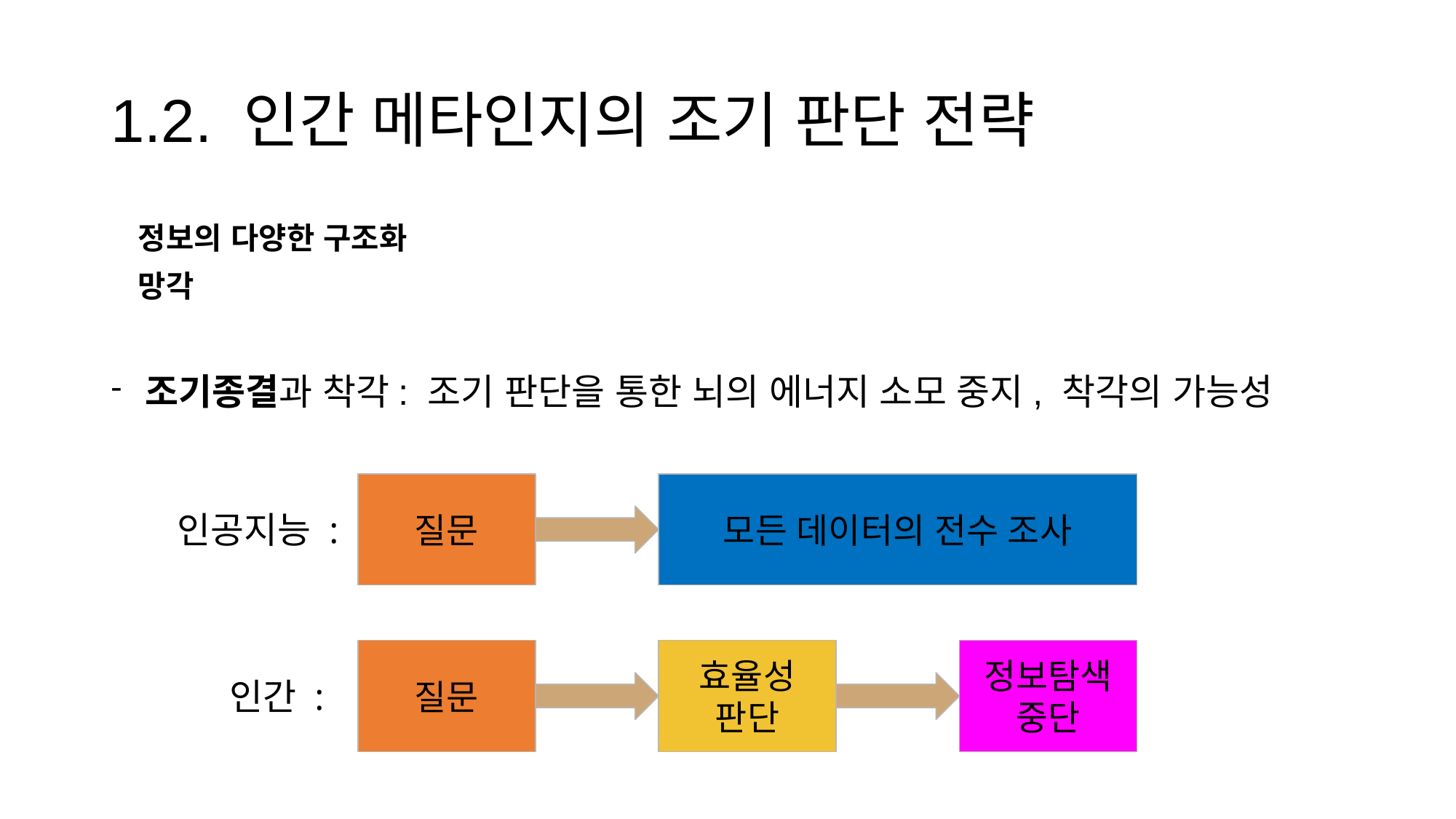

# 1.2. 인간 메타인지의 조기 판단 전략
정보의 다양한 구조화
망각

조기종결과 착각: 조기 판단을 통한 뇌의 에너지 소모 중지, 착각의 가능성

질문
모든 데이터의 전수 조사
인공지능 :

질문
효율성 판단
정보탐색 중단
인간 :